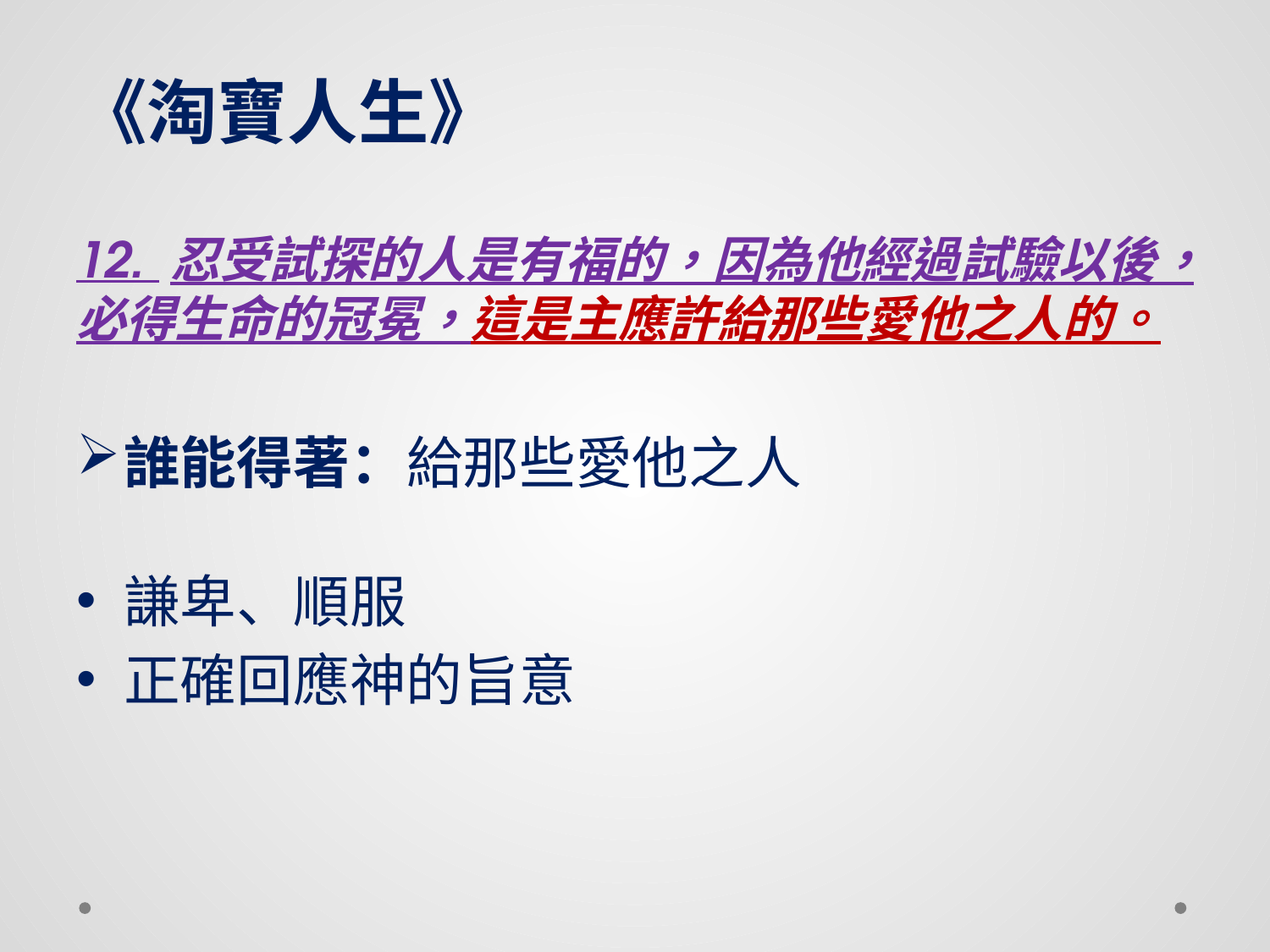

# 《淘寶人生》
12. 忍受試探的人是有福的，因為他經過試驗以後，必得生命的冠冕，這是主應許給那些愛他之人的。

誰能得著：給那些愛他之人

謙卑、順服
正確回應神的旨意